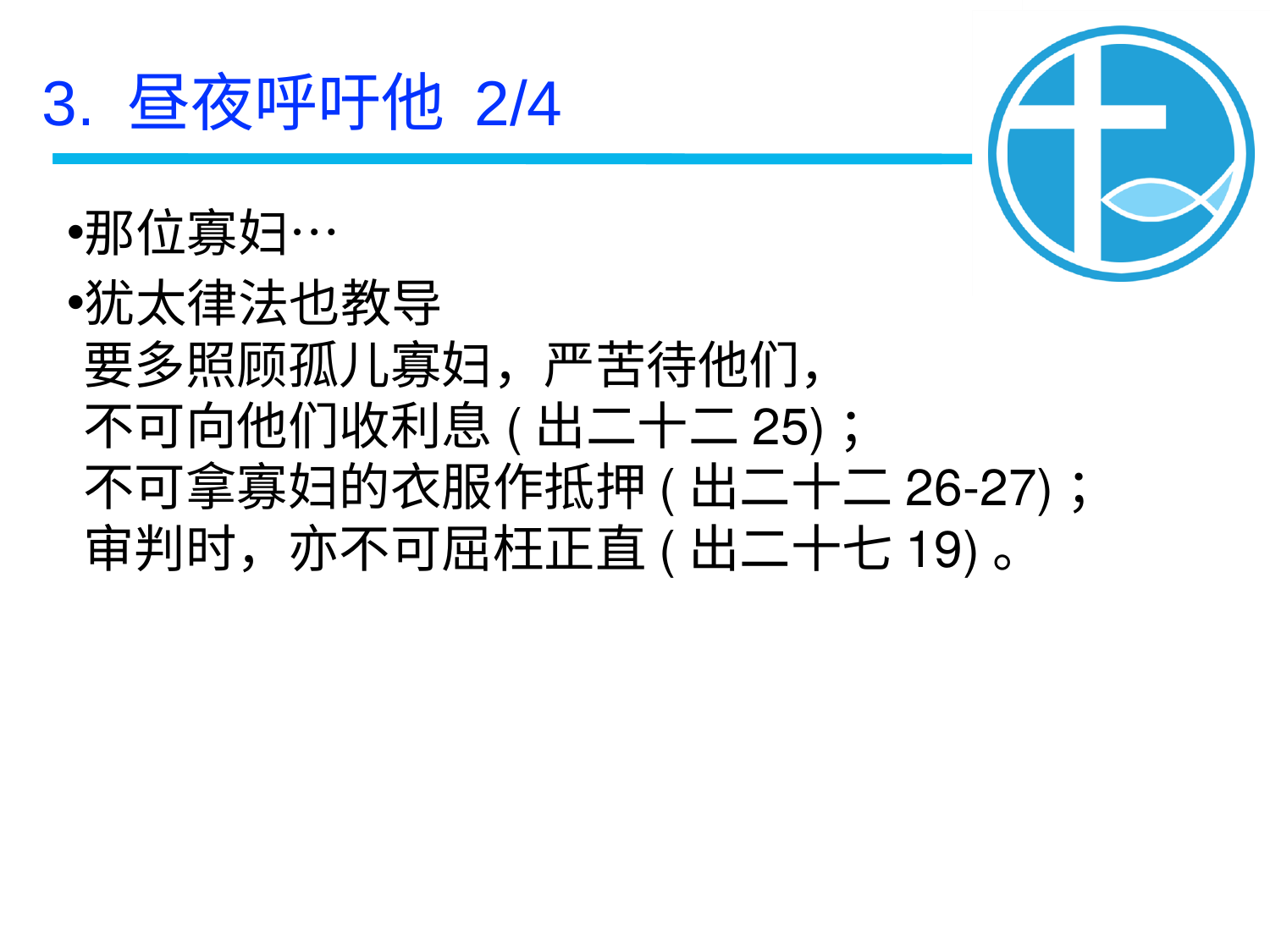

3. 昼夜呼吁他 2/4
那位寡妇⋯
犹太律法也教导
要多照顾孤儿寡妇，严苦待他们，
不可向他们收利息(出二十二25)；
不可拿寡妇的衣服作抵押(出二十二26-27)；
审判时，亦不可屈枉正直(出二十七19)。